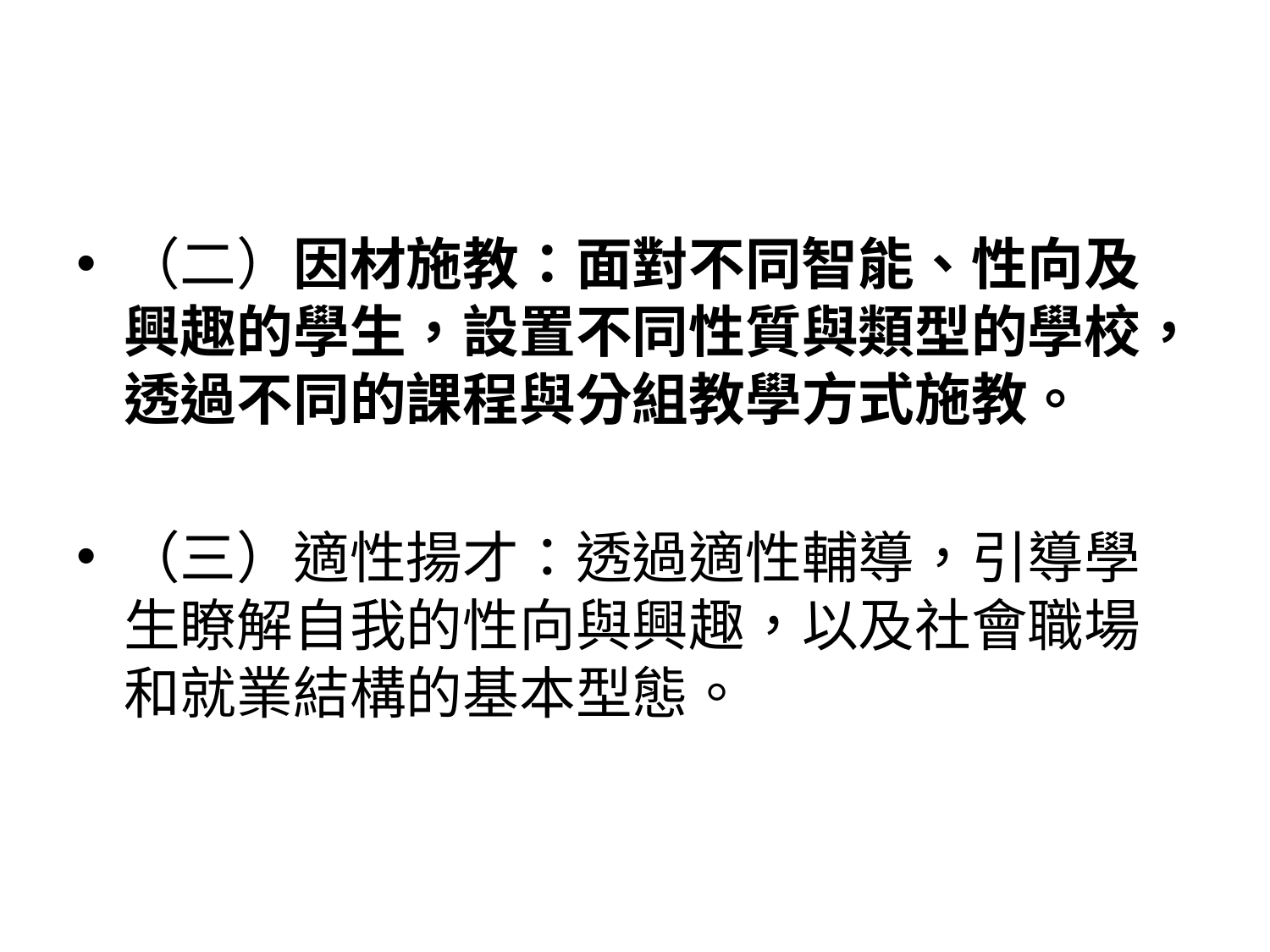

#
（二）因材施教：面對不同智能、性向及興趣的學生，設置不同性質與類型的學校，透過不同的課程與分組教學方式施教。

（三）適性揚才：透過適性輔導，引導學生瞭解自我的性向與興趣，以及社會職場和就業結構的基本型態。